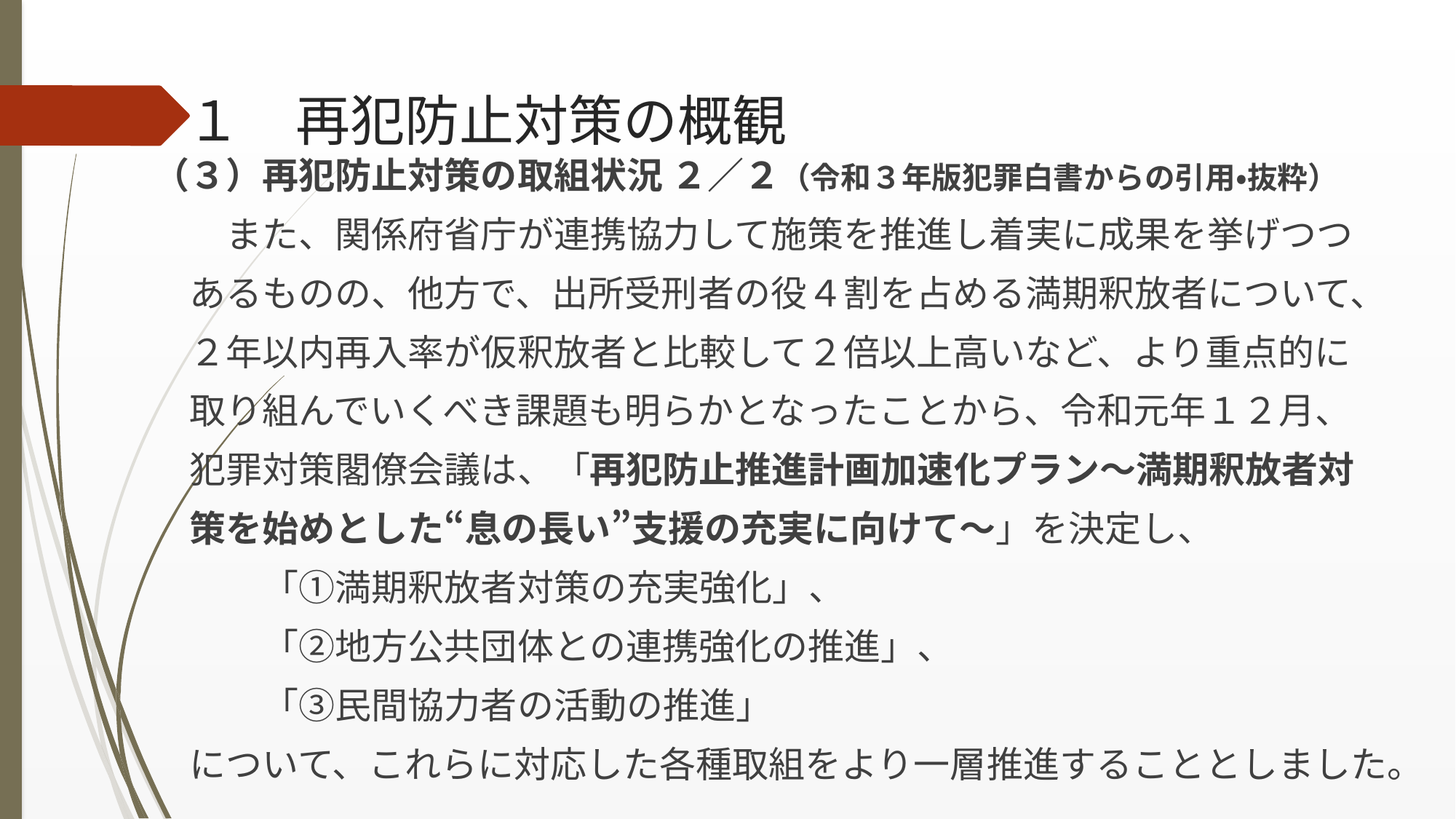

１　再犯防止対策の概観
（３）再犯防止対策の取組状況 ２／２（令和３年版犯罪白書からの引用・抜粋）
　　また、関係府省庁が連携協力して施策を推進し着実に成果を挙げつつ
　あるものの、他方で、出所受刑者の役４割を占める満期釈放者について、
　２年以内再入率が仮釈放者と比較して２倍以上高いなど、より重点的に
　取り組んでいくべき課題も明らかとなったことから、令和元年１２月、
　犯罪対策閣僚会議は、「再犯防止推進計画加速化プラン～満期釈放者対
　策を始めとした“息の長い”支援の充実に向けて～」を決定し、
　　　「①満期釈放者対策の充実強化」、
　　　「②地方公共団体との連携強化の推進」、
　　　「③民間協力者の活動の推進」
　について、これらに対応した各種取組をより一層推進することとしました。